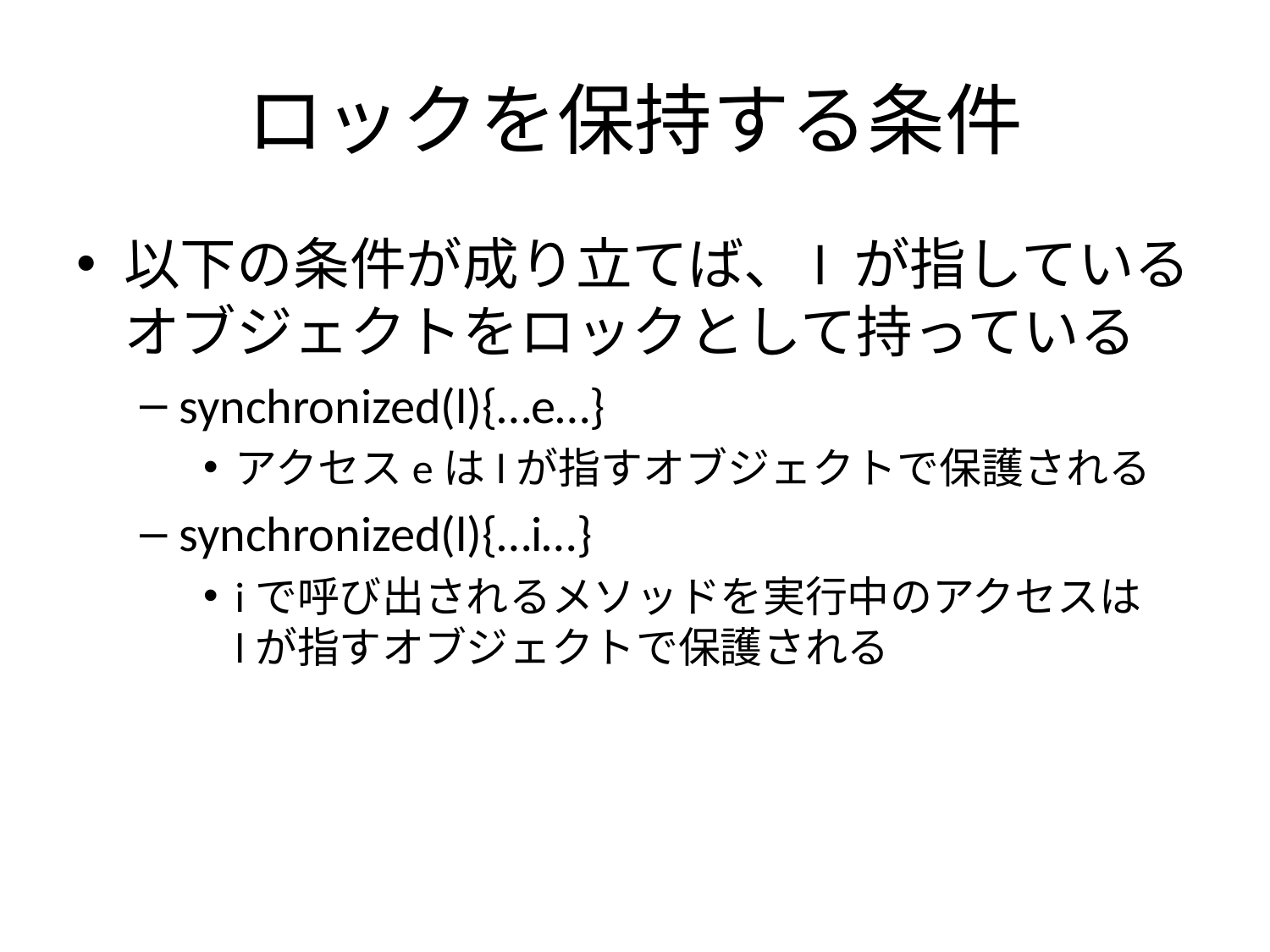

# ロックを保持する条件
以下の条件が成り立てば、l が指している
オブジェクトをロックとして持っている
synchronized(l){…e…}
アクセスeはlが指すオブジェクトで保護される
synchronized(l){…i…}
iで呼び出されるメソッドを実行中のアクセスは
lが指すオブジェクトで保護される